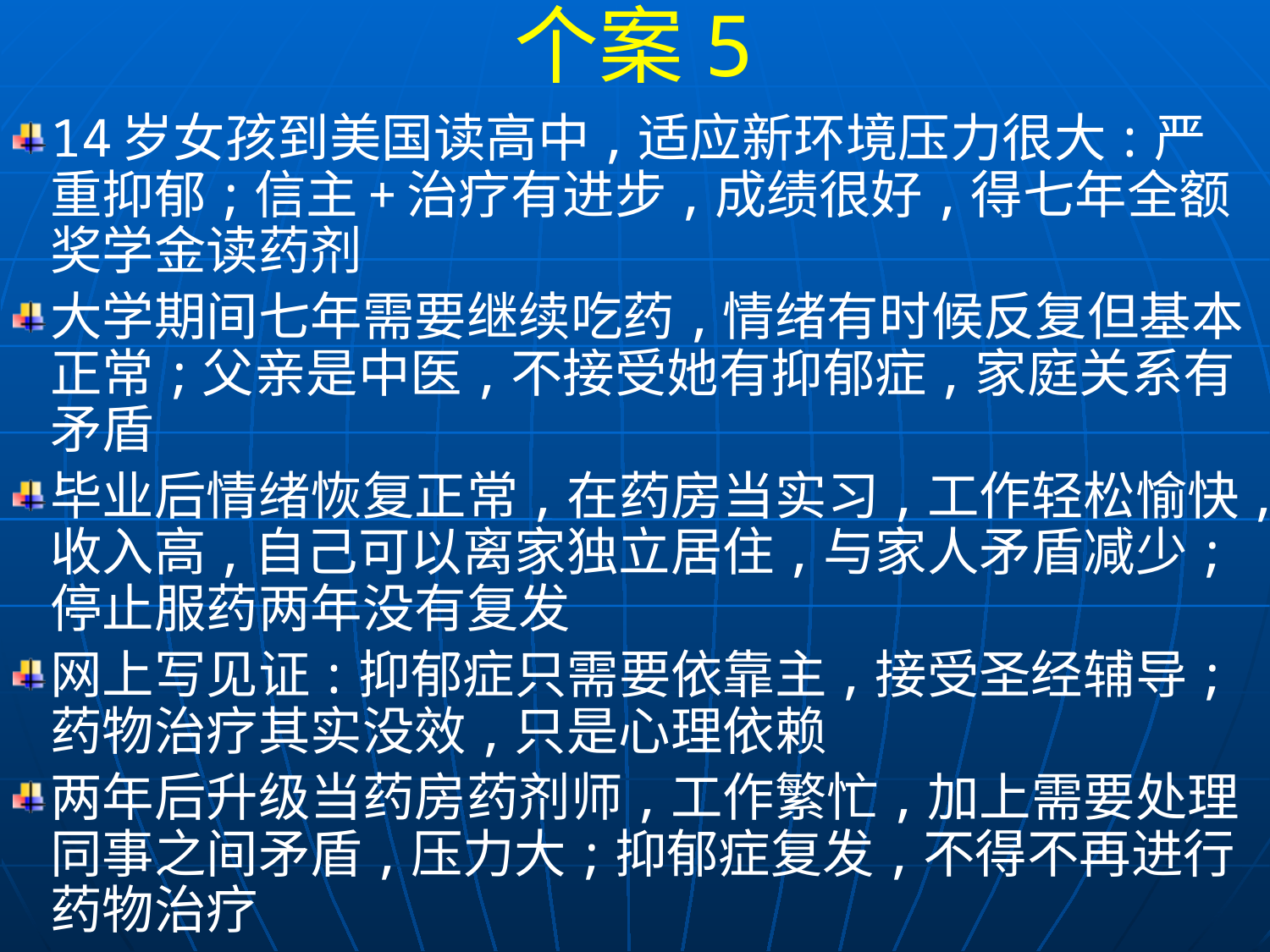

个案5
14岁女孩到美国读高中,适应新环境压力很大:严重抑郁;信主+治疗有进步,成绩很好,得七年全额奖学金读药剂
大学期间七年需要继续吃药,情绪有时候反复但基本正常;父亲是中医,不接受她有抑郁症,家庭关系有矛盾
毕业后情绪恢复正常,在药房当实习,工作轻松愉快,收入高,自己可以离家独立居住,与家人矛盾减少;停止服药两年没有复发
网上写见证:抑郁症只需要依靠主,接受圣经辅导;药物治疗其实没效,只是心理依赖
两年后升级当药房药剂师,工作繁忙,加上需要处理同事之间矛盾,压力大;抑郁症复发,不得不再进行药物治疗